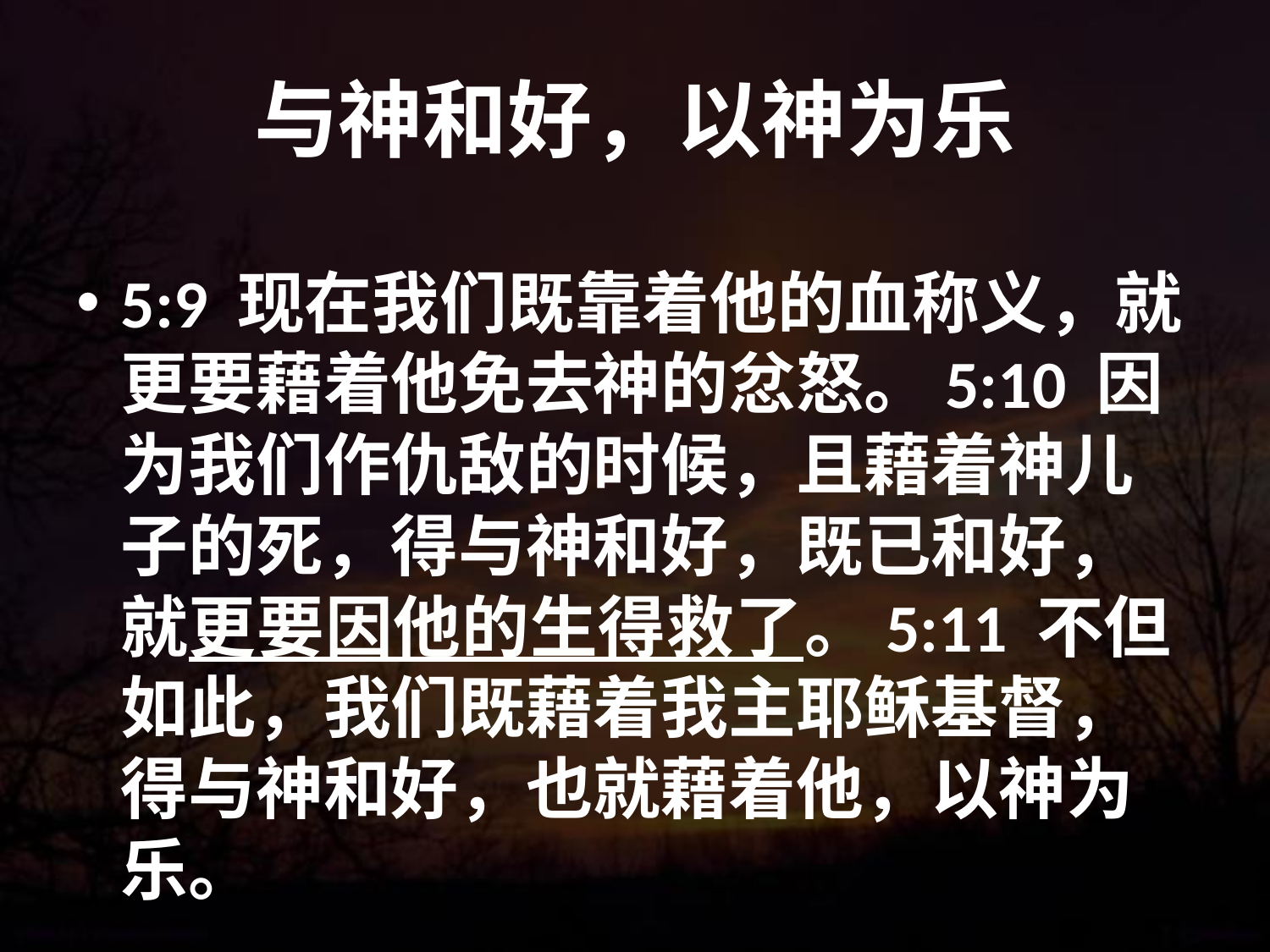

# 与神和好，以神为乐
5:9 现在我们既靠着他的血称义，就更要藉着他免去神的忿怒。5:10 因为我们作仇敌的时候，且藉着神儿子的死，得与神和好，既已和好，就更要因他的生得救了。5:11 不但如此，我们既藉着我主耶稣基督，得与神和好，也就藉着他，以神为乐。